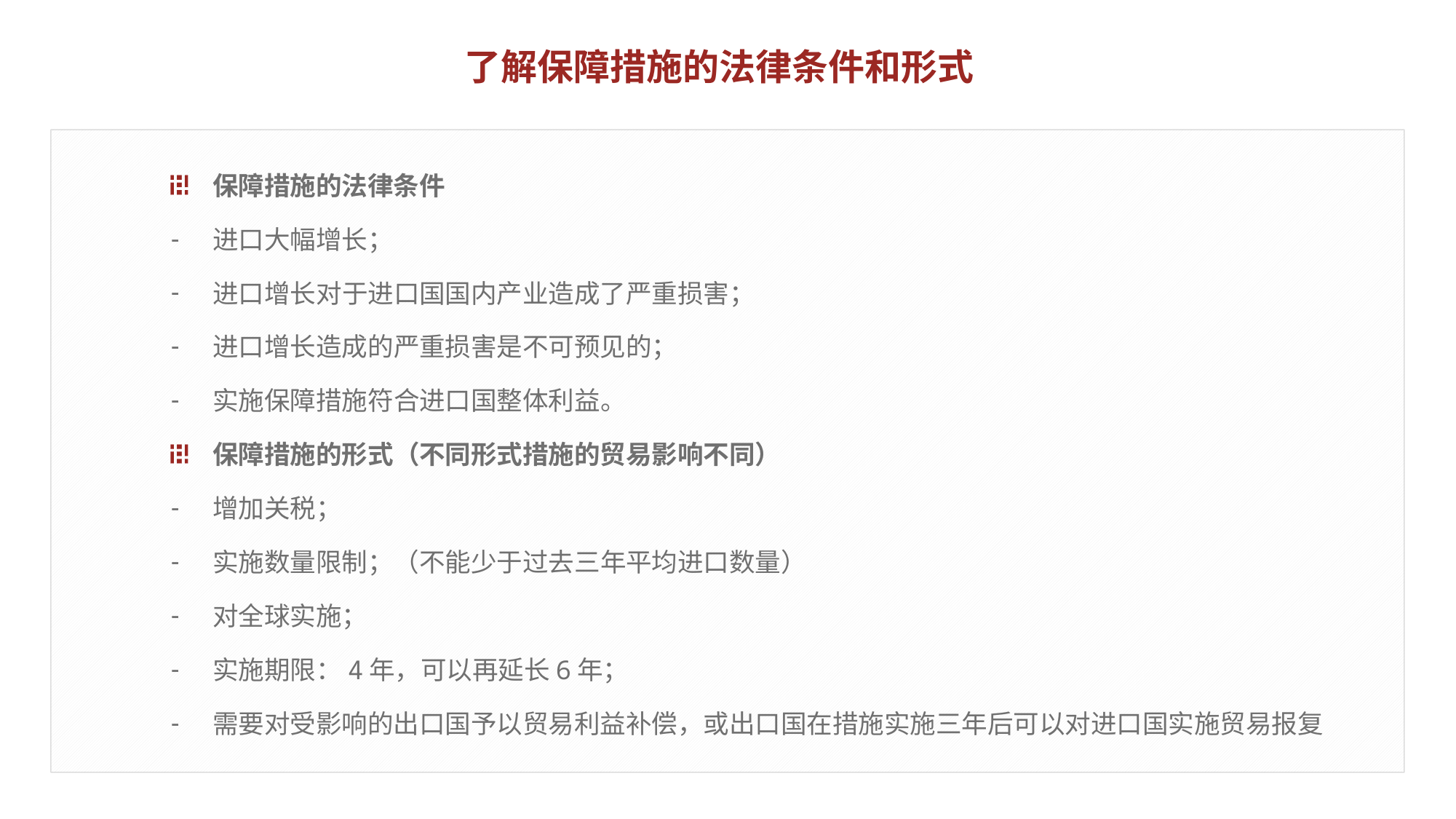

了解保障措施的法律条件和形式
保障措施的法律条件
进口大幅增长；
进口增长对于进口国国内产业造成了严重损害；
进口增长造成的严重损害是不可预见的；
实施保障措施符合进口国整体利益。
保障措施的形式（不同形式措施的贸易影响不同）
增加关税；
实施数量限制；（不能少于过去三年平均进口数量）
对全球实施；
实施期限：4年，可以再延长6年；
需要对受影响的出口国予以贸易利益补偿，或出口国在措施实施三年后可以对进口国实施贸易报复